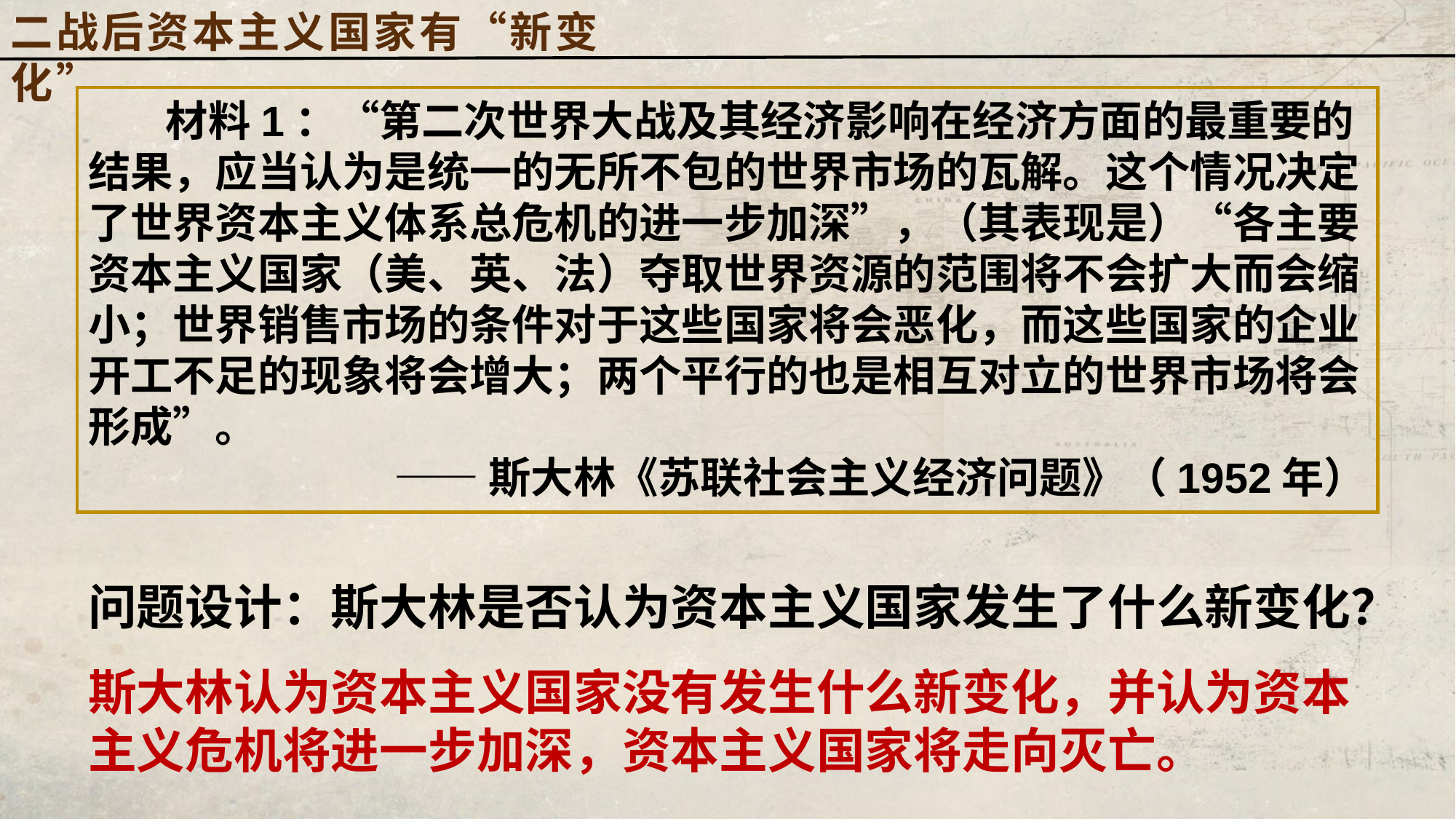

二战后资本主义国家有“新变化”

       材料1：“第二次世界大战及其经济影响在经济方面的最重要的结果，应当认为是统一的无所不包的世界市场的瓦解。这个情况决定了世界资本主义体系总危机的进一步加深”，（其表现是）“各主要资本主义国家（美、英、法）夺取世界资源的范围将不会扩大而会缩小；世界销售市场的条件对于这些国家将会恶化，而这些国家的企业开工不足的现象将会增大；两个平行的也是相互对立的世界市场将会形成”。
——斯大林《苏联社会主义经济问题》（1952年）
问题设计：斯大林是否认为资本主义国家发生了什么新变化？
斯大林认为资本主义国家没有发生什么新变化，并认为资本主义危机将进一步加深，资本主义国家将走向灭亡。